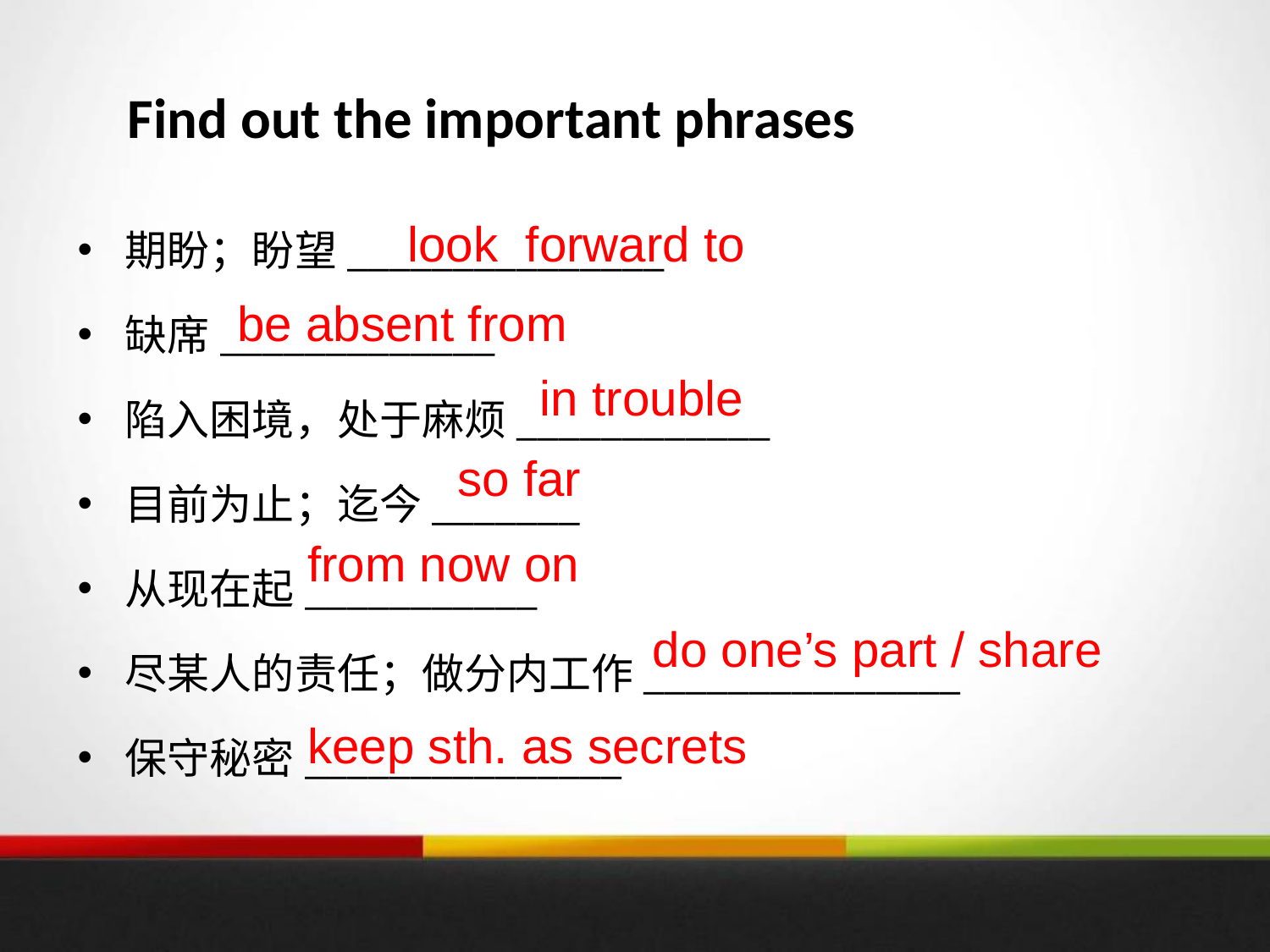

# Find out the important phrases
期盼；盼望_______________
缺席_____________
陷入困境，处于麻烦____________
目前为止；迄今_______
从现在起___________
尽某人的责任；做分内工作_______________
保守秘密_______________
look  forward to
be absent from
in trouble
so far
from now on
do one’s part / share
keep sth. as secrets